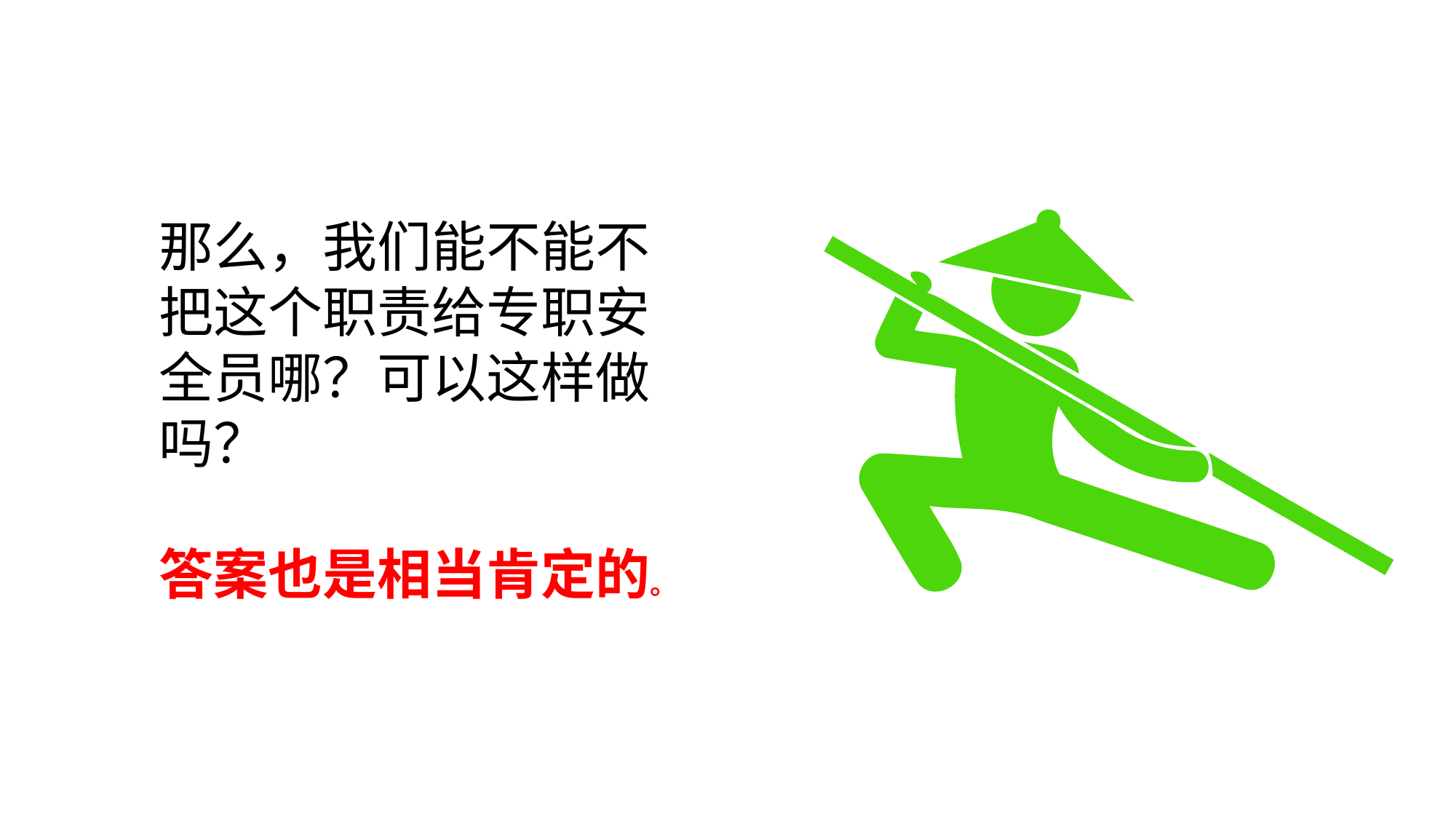

那么，我们能不能不把这个职责给专职安全员哪？可以这样做吗？

答案也是相当肯定的。